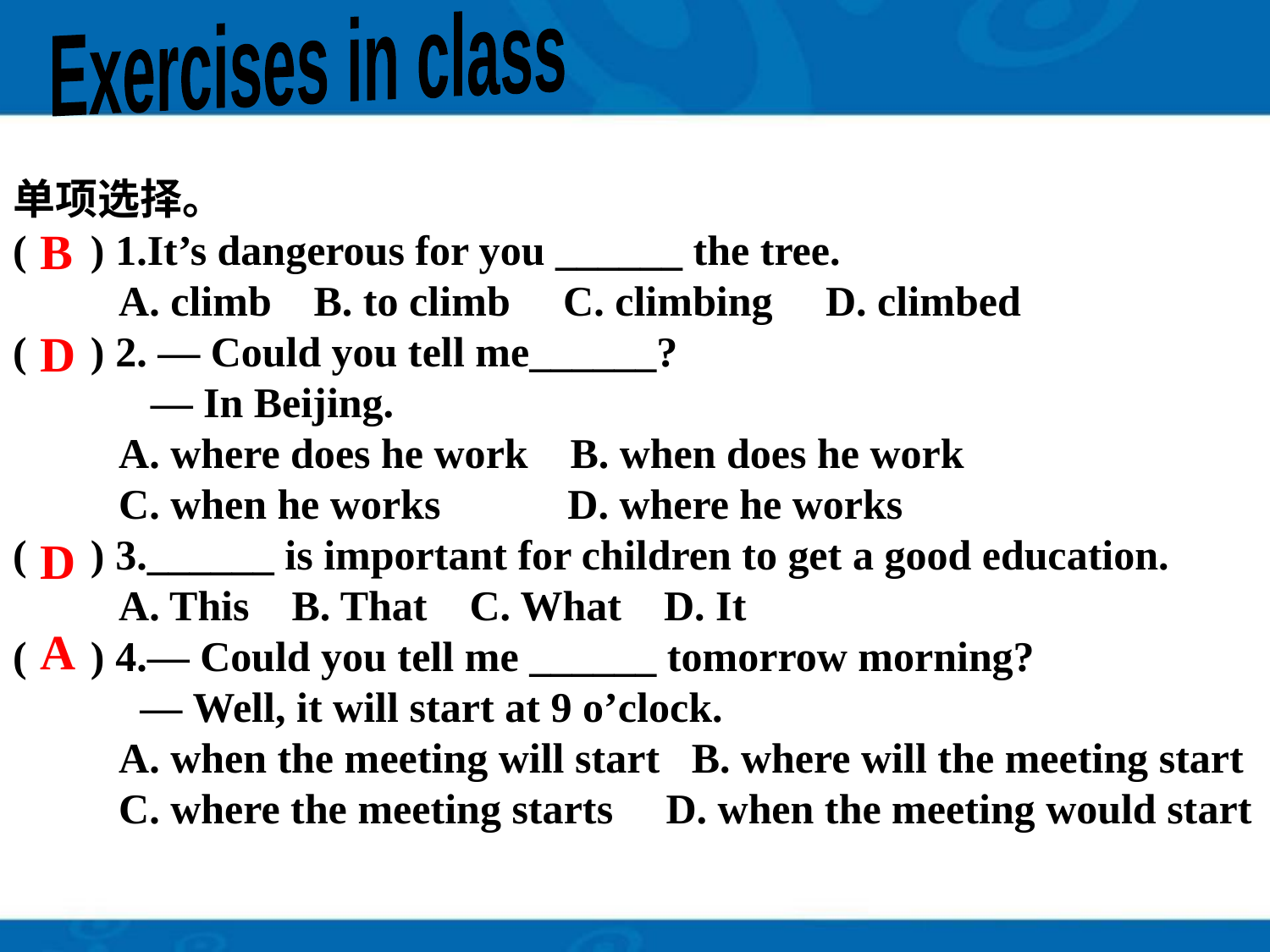

Exercises in class
单项选择。
(      ) 1.It’s dangerous for you ______ the tree.
          A. climb    B. to climb     C. climbing     D. climbed
(      ) 2. — Could you tell me______?
             — In Beijing.
          A. where does he work    B. when does he work
          C. when he works            D. where he works
(      ) 3.______ is important for children to get a good education.
          A. This    B. That    C. What    D. It
(      ) 4.— Could you tell me ______ tomorrow morning?
            — Well, it will start at 9 o’clock.
          A. when the meeting will start   B. where will the meeting start
          C. where the meeting starts     D. when the meeting would start

B
D
D
A